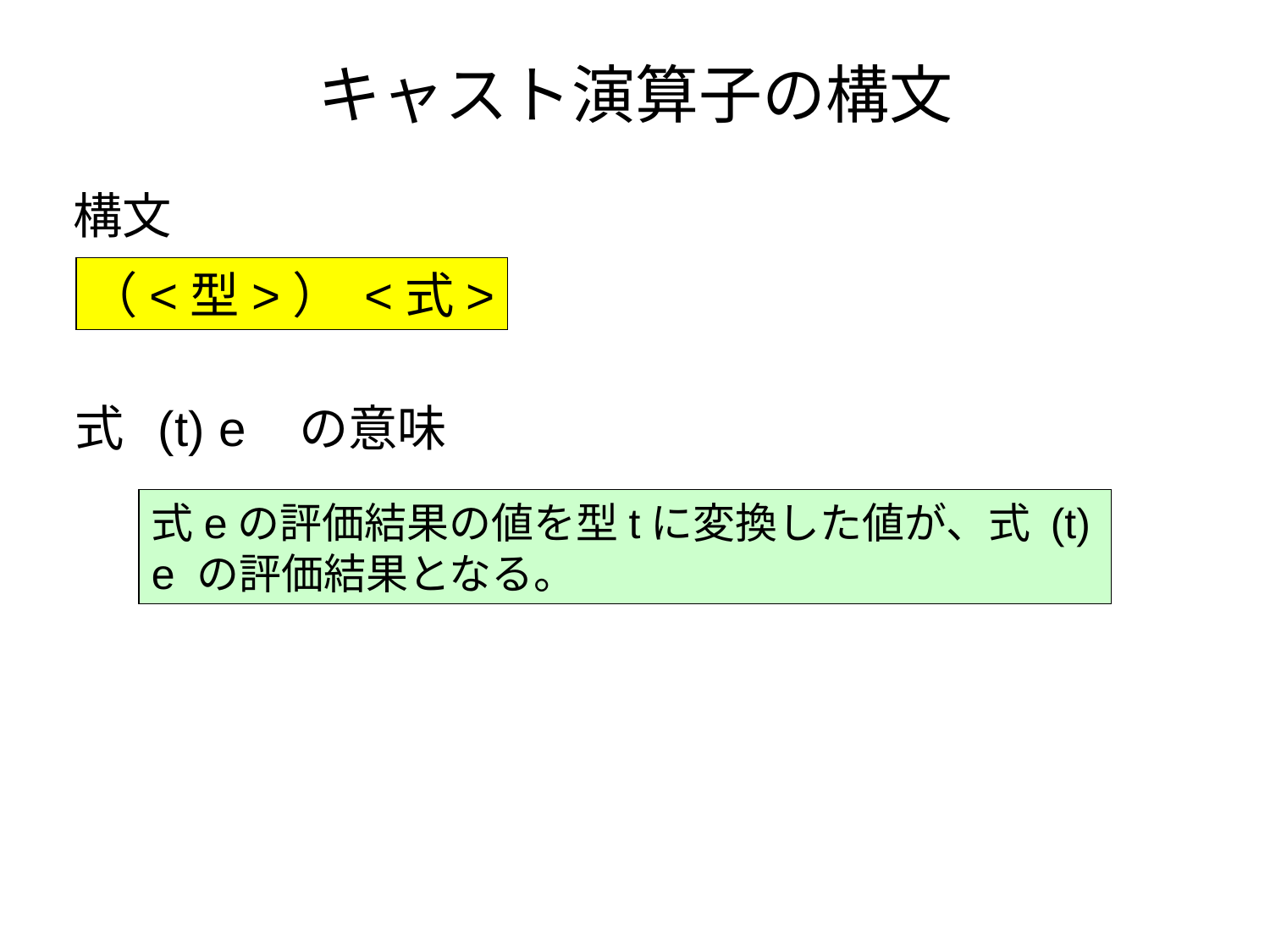

# キャスト演算子の構文
構文
（<型>） <式>
式  (t) e   の意味
式eの評価結果の値を型tに変換した値が、式 (t) e の評価結果となる。